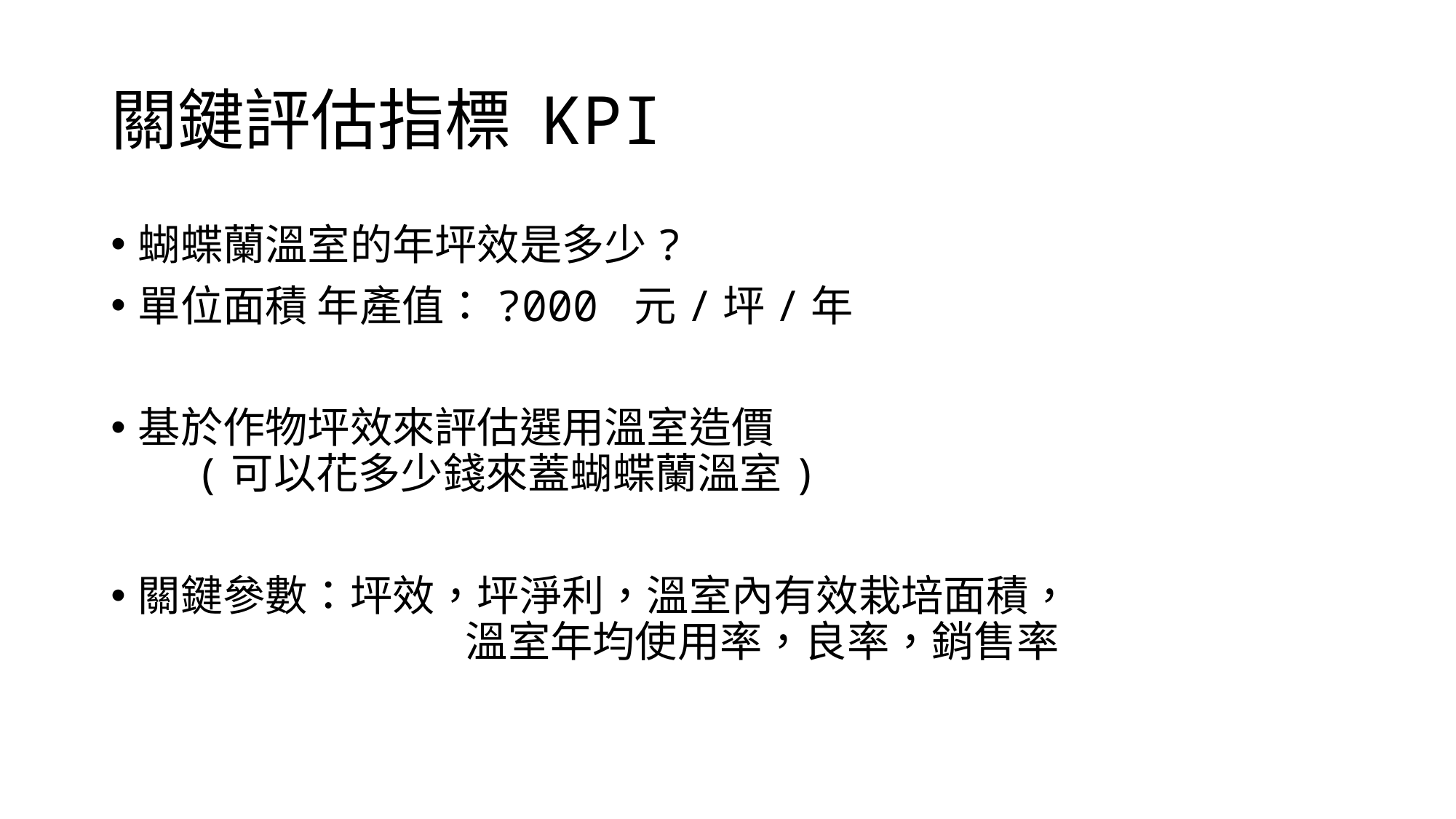

# 關鍵評估指標 KPI
蝴蝶蘭溫室的年坪效是多少?
單位面積 年產值：?000 元/坪/年

基於作物坪效來評估選用溫室造價
     (可以花多少錢來蓋蝴蝶蘭溫室)

關鍵參數：坪效，坪淨利，溫室內有效栽培面積，
			溫室年均使用率，良率，銷售率